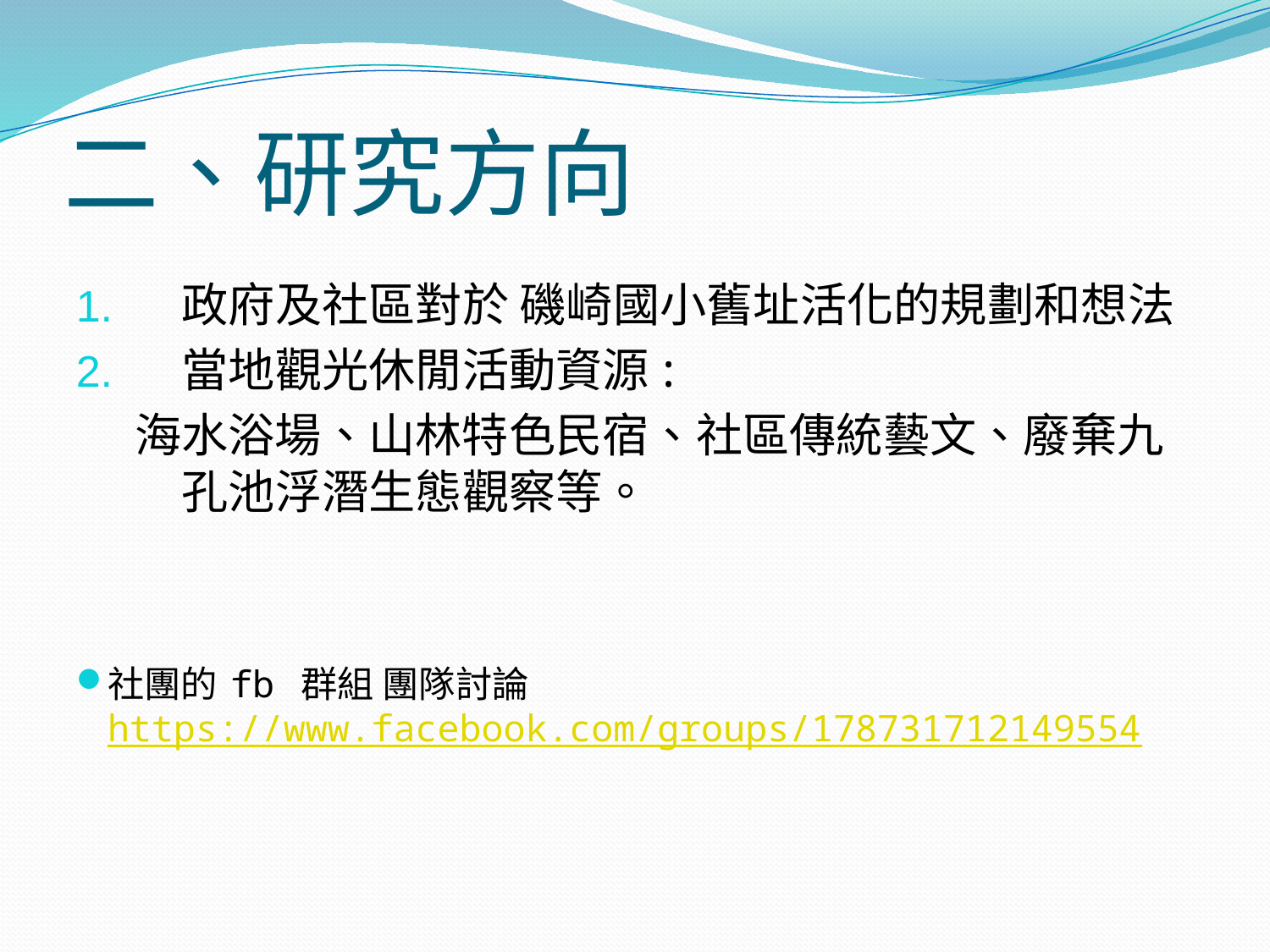

# 二、研究方向
政府及社區對於 磯崎國小舊址活化的規劃和想法
當地觀光休閒活動資源:
     海水浴場、山林特色民宿、社區傳統藝文、廢棄九孔池浮潛生態觀察等。

社團的 fb 群組 團隊討論https://www.facebook.com/groups/178731712149554